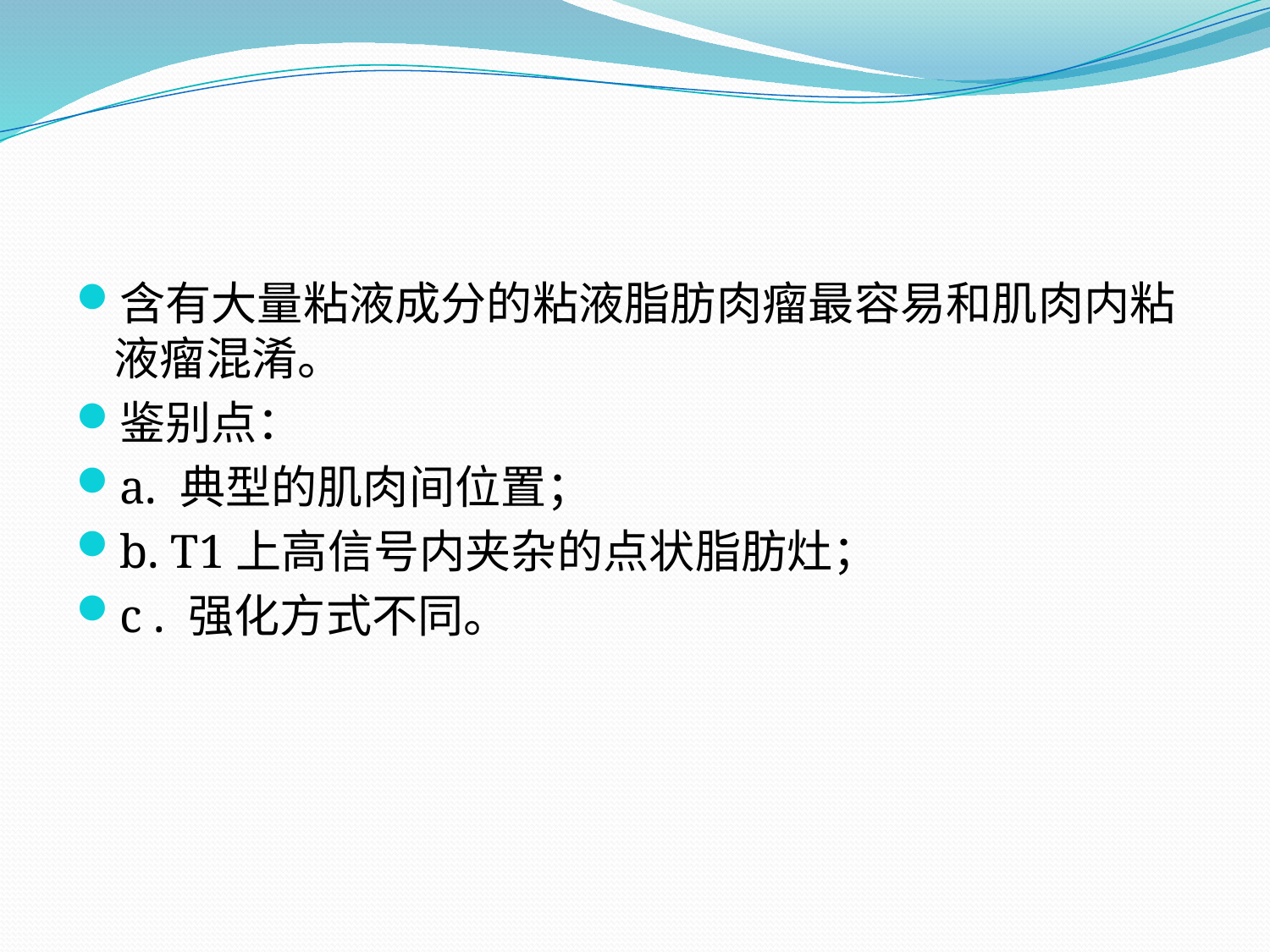

含有大量粘液成分的粘液脂肪肉瘤最容易和肌肉内粘液瘤混淆。
鉴别点：
a. 典型的肌肉间位置；
b. T1上高信号内夹杂的点状脂肪灶；
c . 强化方式不同。